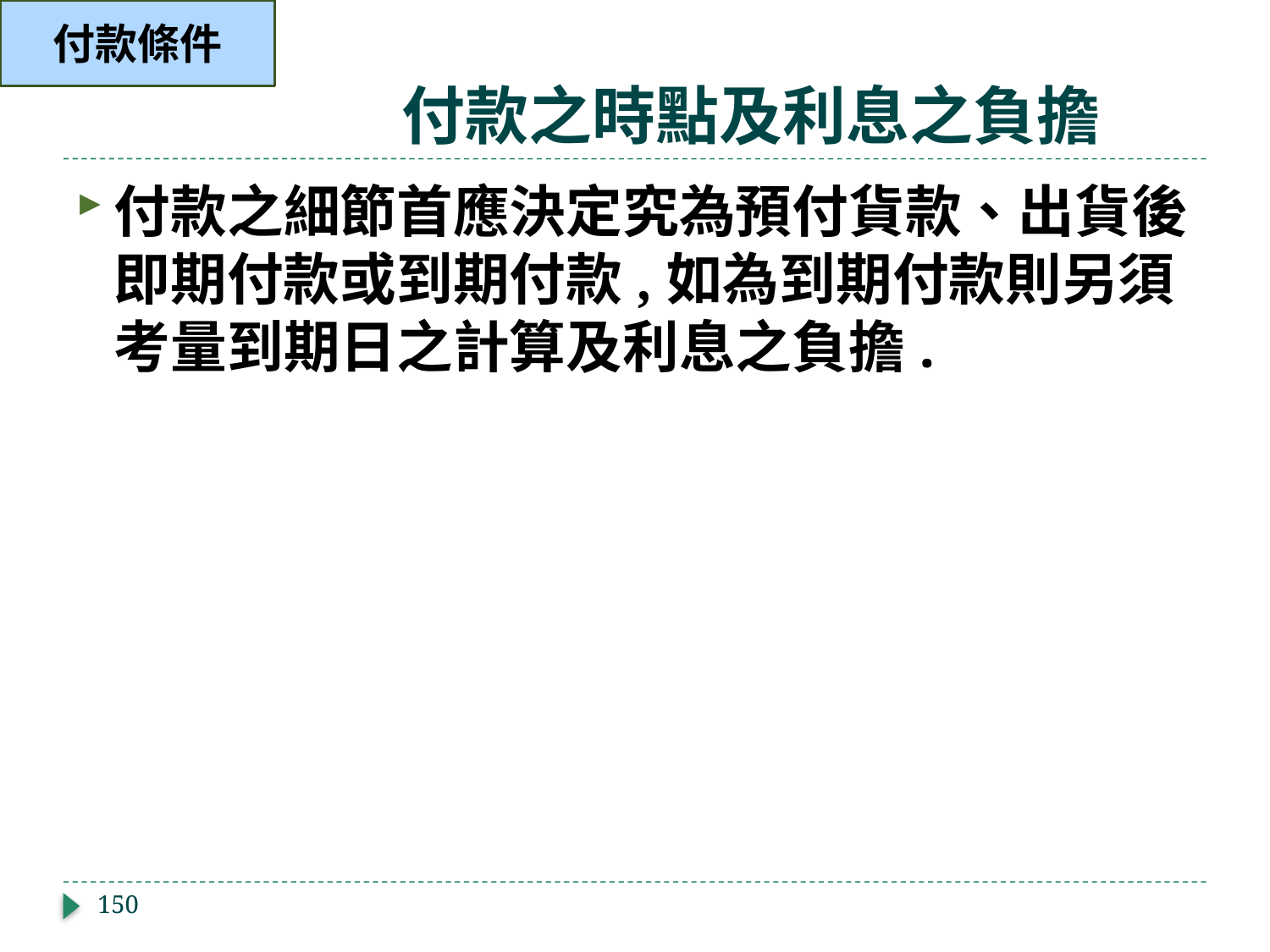

付款條件
# 付款之時點及利息之負擔
付款之細節首應決定究為預付貨款、出貨後即期付款或到期付款,如為到期付款則另須考量到期日之計算及利息之負擔.
150